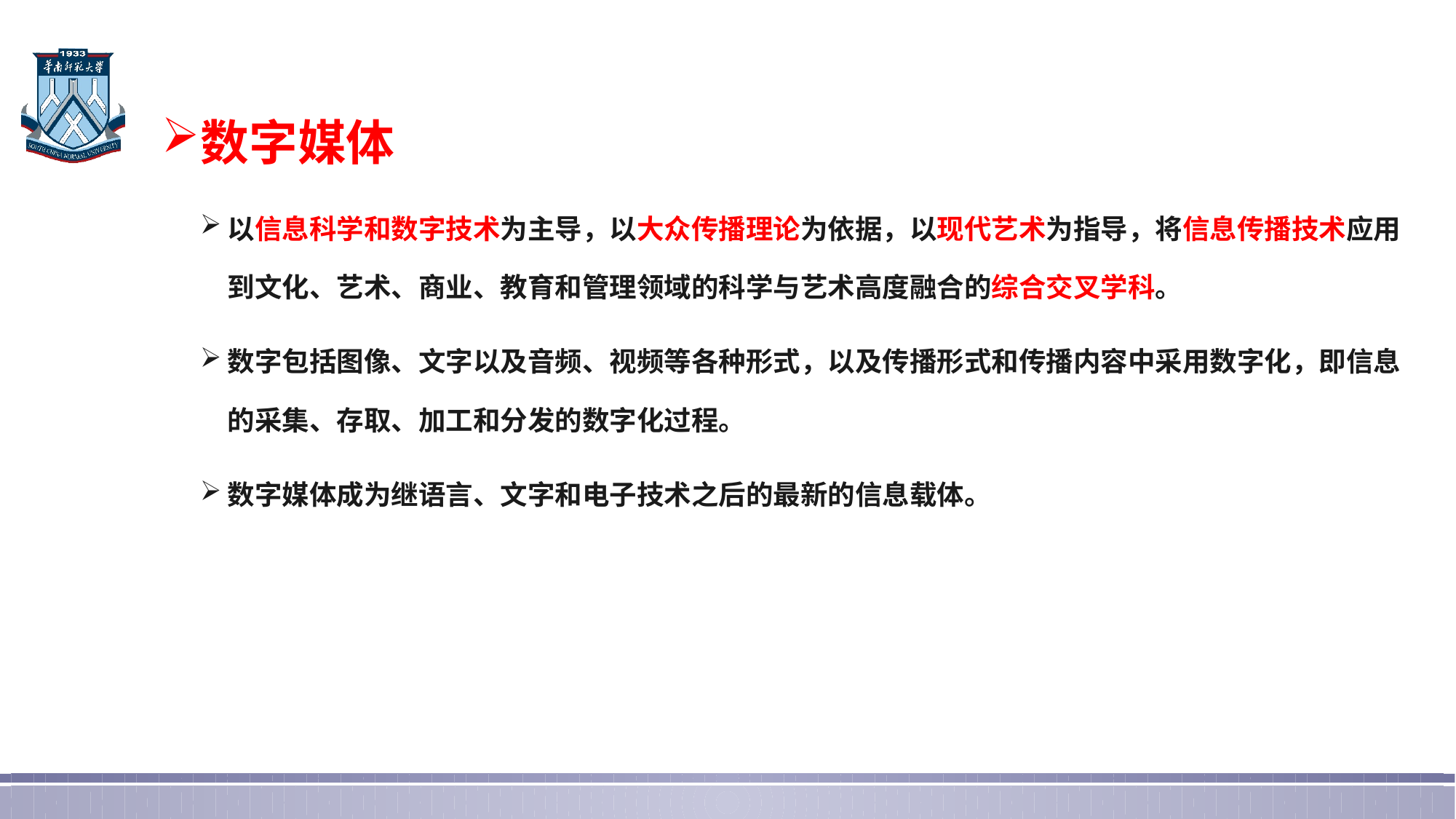

数字媒体
以信息科学和数字技术为主导，以大众传播理论为依据，以现代艺术为指导，将信息传播技术应用到文化、艺术、商业、教育和管理领域的科学与艺术高度融合的综合交叉学科。
数字包括图像、文字以及音频、视频等各种形式，以及传播形式和传播内容中采用数字化，即信息的采集、存取、加工和分发的数字化过程。
数字媒体成为继语言、文字和电子技术之后的最新的信息载体。